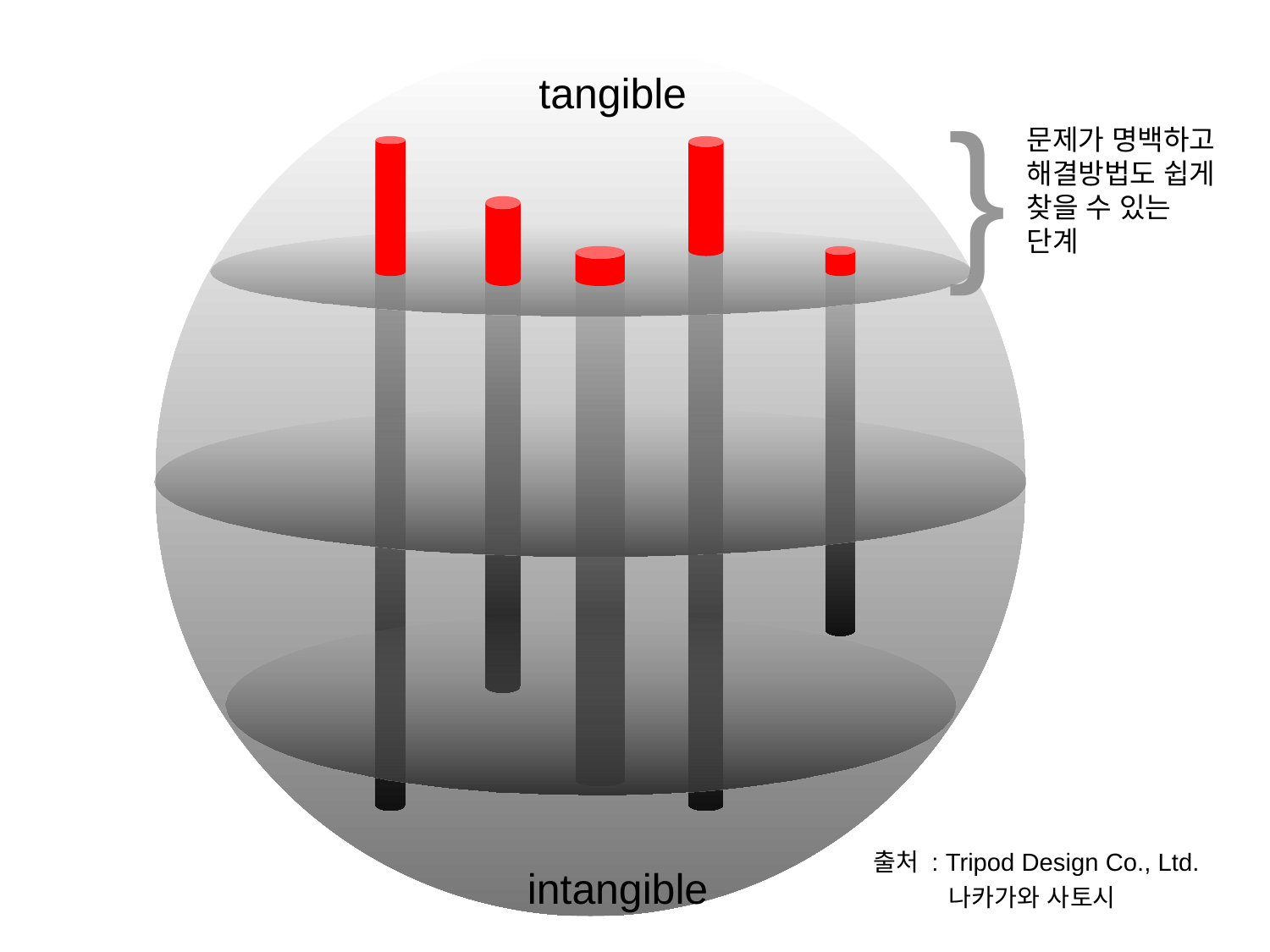

tangible
}
문제가 명백하고 해결방법도 쉽게 찾을 수 있는 단계

출처 : Tripod Design Co., Ltd.
          나카가와 사토시
intangible